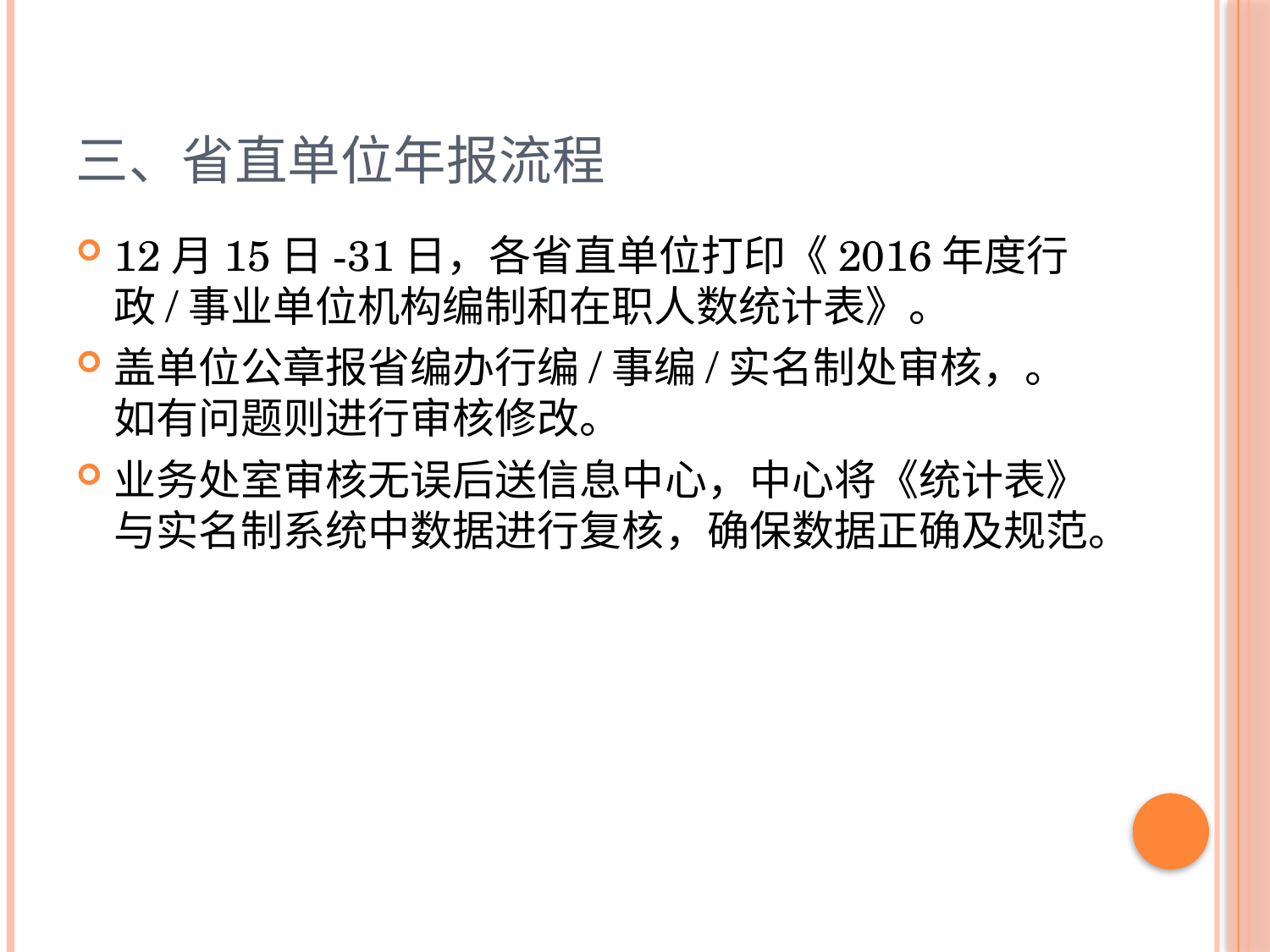

# 三、省直单位年报流程
12月15日-31日，各省直单位打印《2016年度行政/事业单位机构编制和在职人数统计表》。
盖单位公章报省编办行编/事编/实名制处审核，。如有问题则进行审核修改。
业务处室审核无误后送信息中心，中心将《统计表》与实名制系统中数据进行复核，确保数据正确及规范。